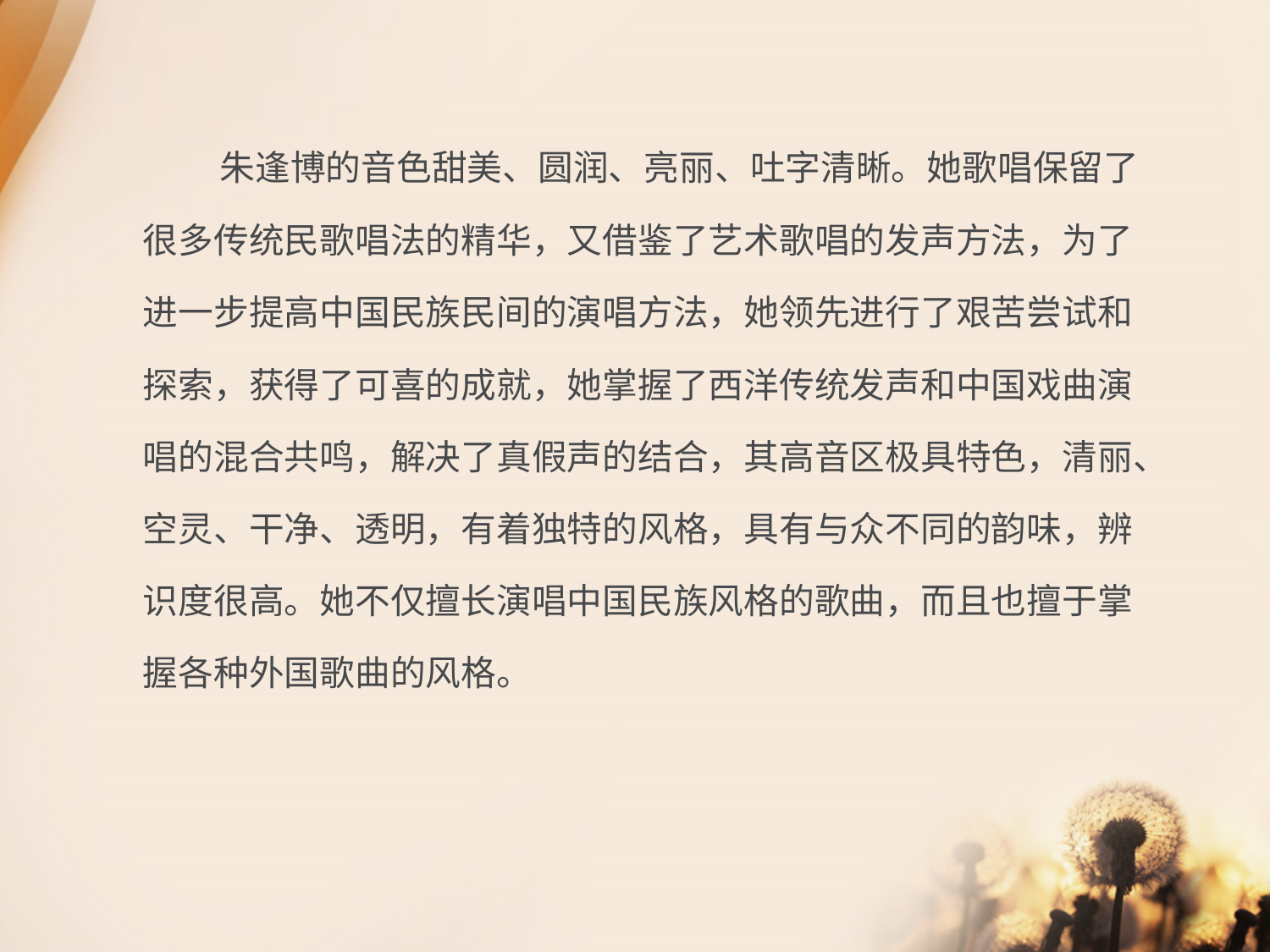

# 朱逢博的音色甜美、圆润、亮丽、吐字清晰。她歌唱保留了很多传统民歌唱法的精华，又借鉴了艺术歌唱的发声方法，为了进一步提高中国民族民间的演唱方法，她领先进行了艰苦尝试和探索，获得了可喜的成就，她掌握了西洋传统发声和中国戏曲演唱的混合共鸣，解决了真假声的结合，其高音区极具特色，清丽、空灵、干净、透明，有着独特的风格，具有与众不同的韵味，辨识度很高。她不仅擅长演唱中国民族风格的歌曲，而且也擅于掌握各种外国歌曲的风格。